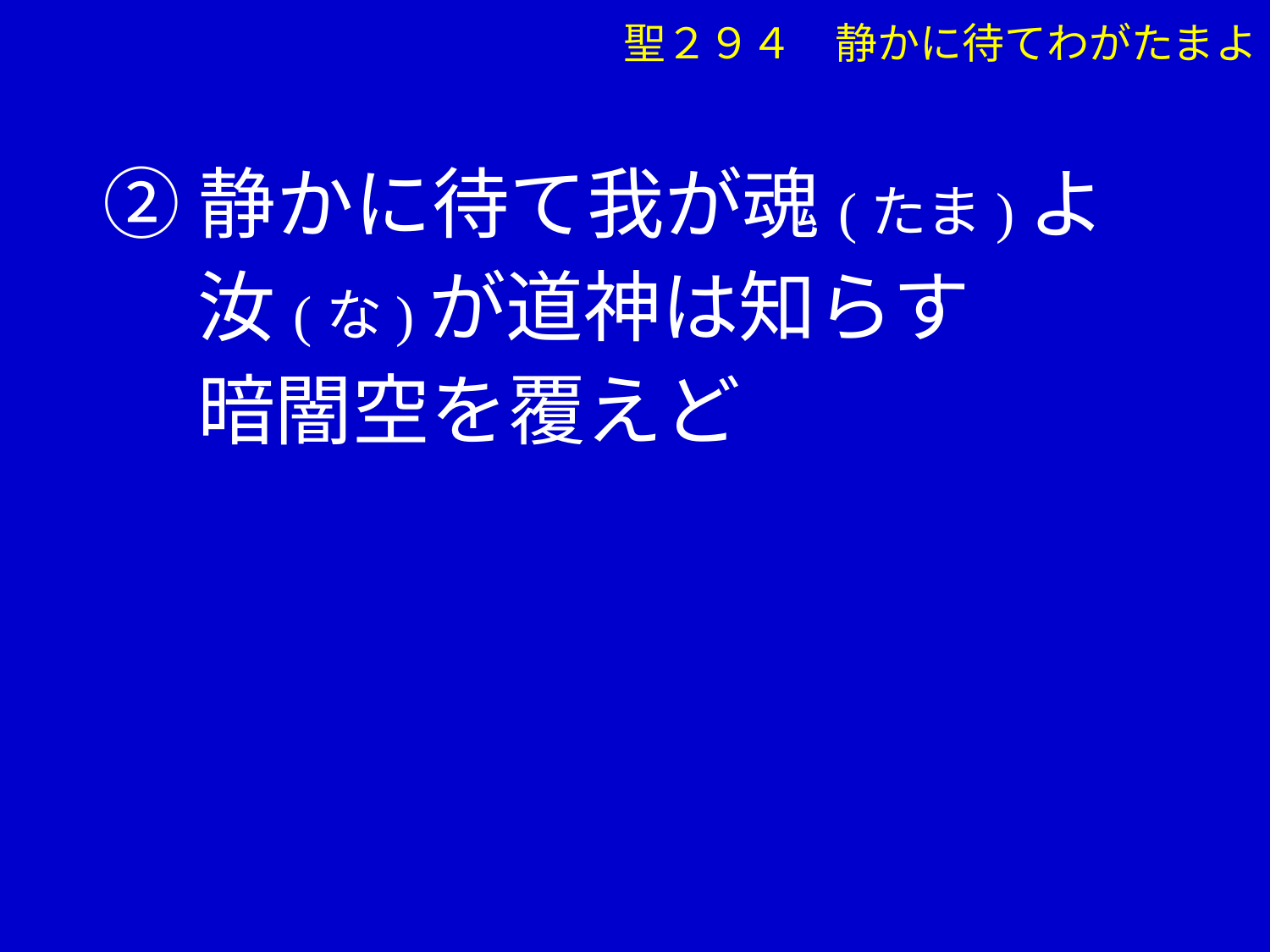

聖２９４　静かに待てわがたまよ
②静かに待て我が魂(たま)よ
　 汝(な)が道神は知らす
　 暗闇空を覆えど